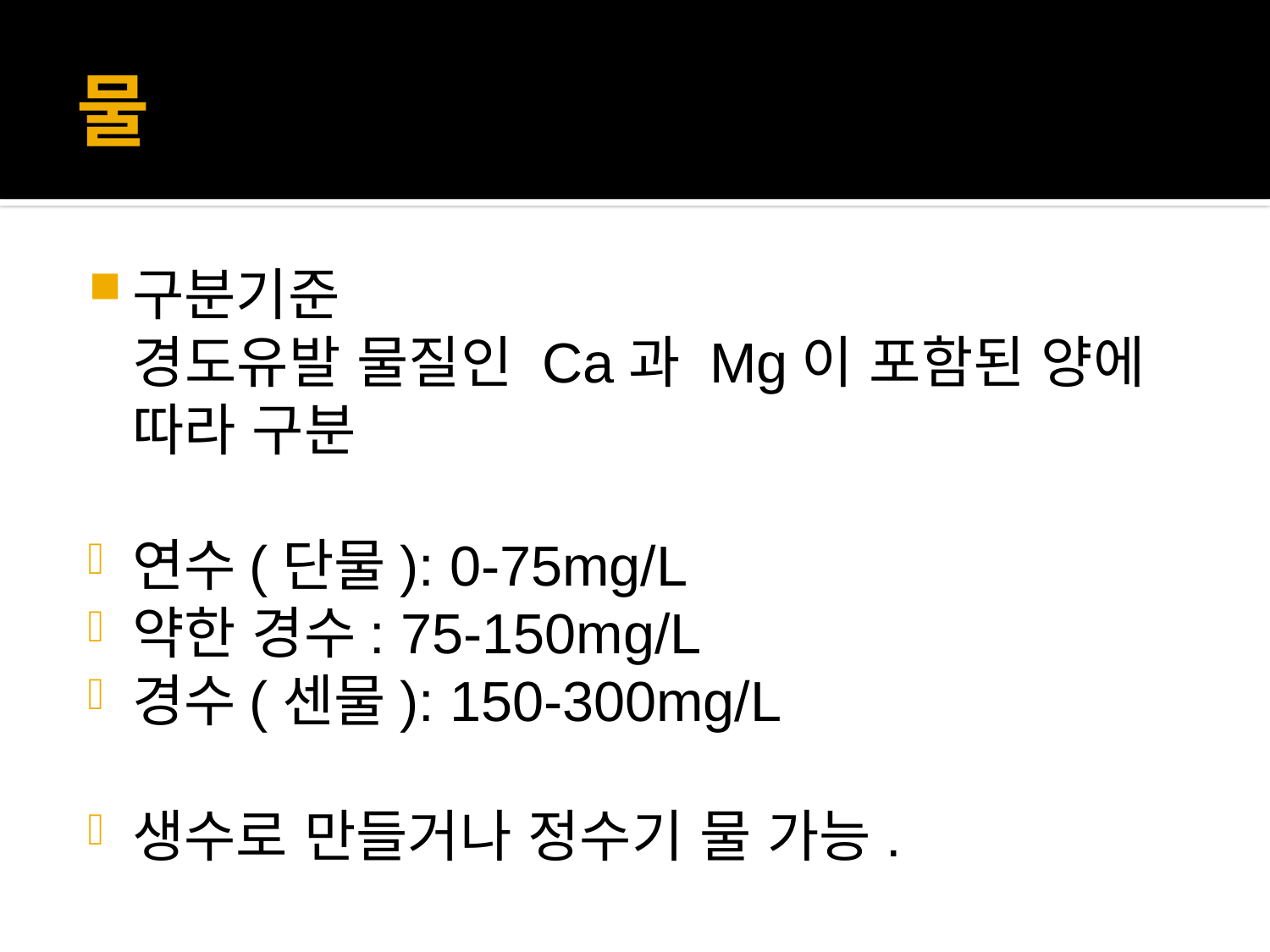

# 물
구분기준
  경도유발 물질인 Ca과 Mg이 포함된 양에 따라 구분

연수(단물): 0-75mg/L
약한 경수: 75-150mg/L
경수(센물): 150-300mg/L

생수로 만들거나 정수기 물 가능.